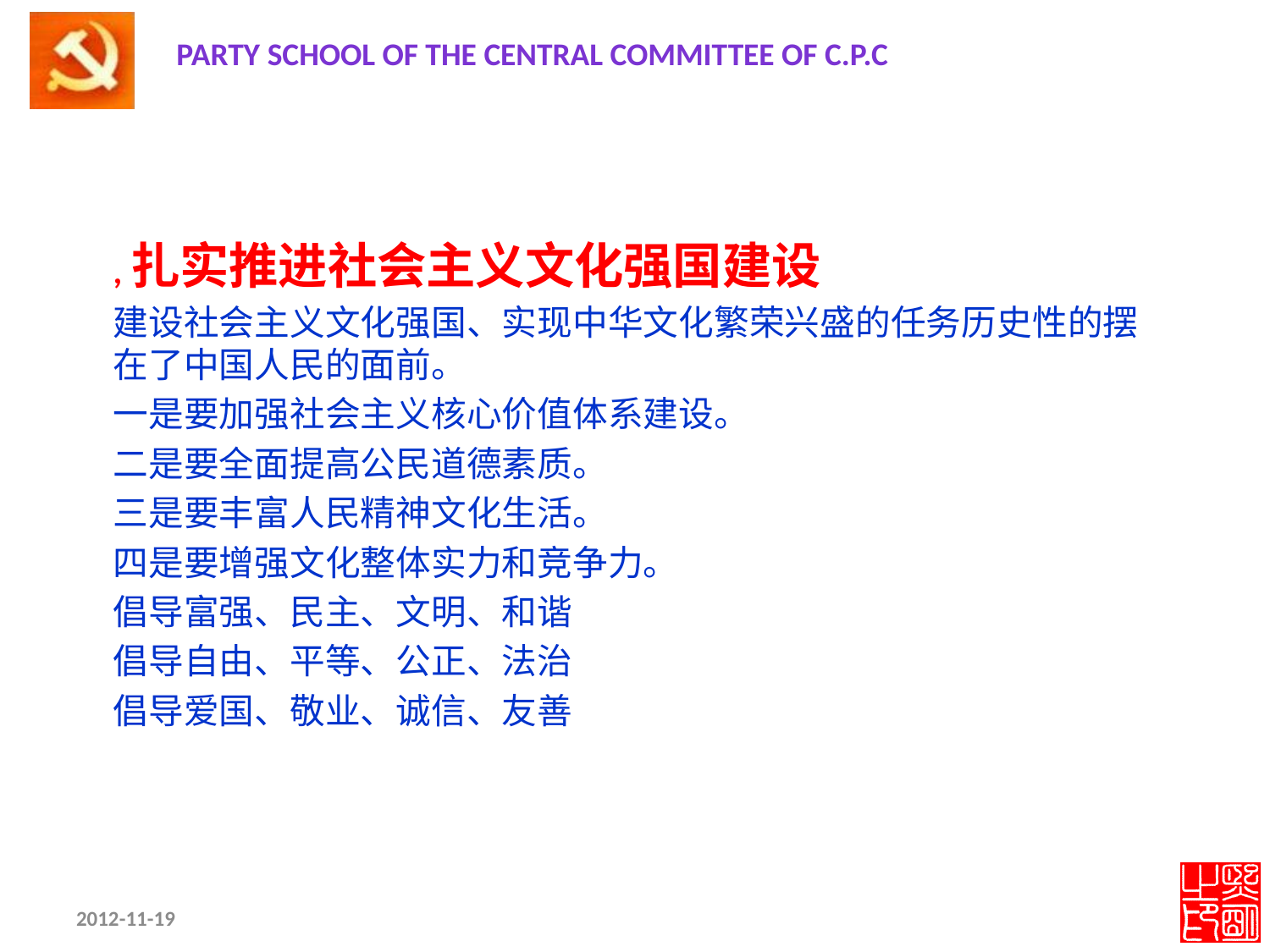

,扎实推进社会主义文化强国建设
建设社会主义文化强国、实现中华文化繁荣兴盛的任务历史性的摆在了中国人民的面前。
一是要加强社会主义核心价值体系建设。
二是要全面提高公民道德素质。
三是要丰富人民精神文化生活。
四是要增强文化整体实力和竞争力。
倡导富强、民主、文明、和谐
倡导自由、平等、公正、法治
倡导爱国、敬业、诚信、友善

#
2012-11-19